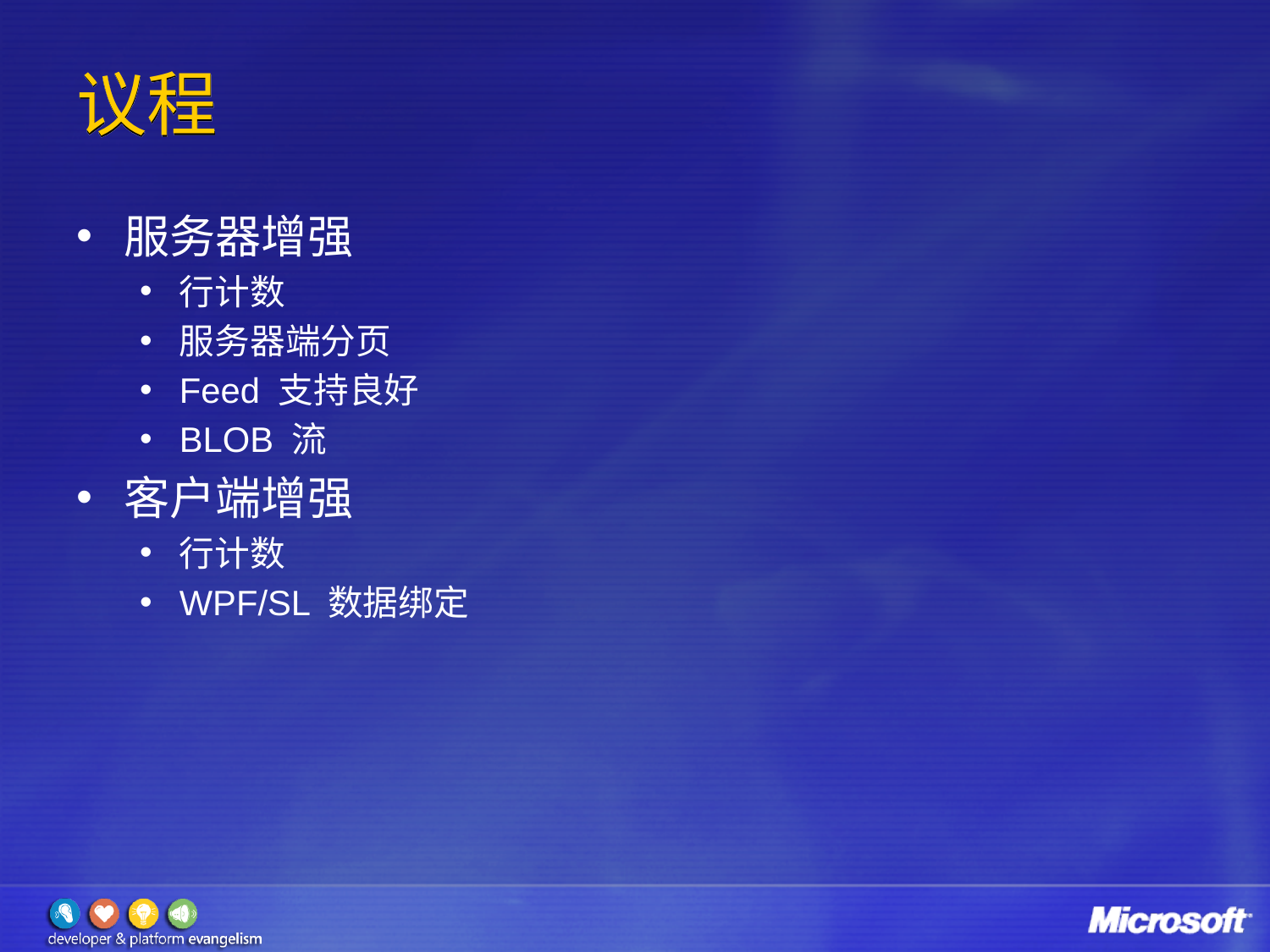

# 议程
服务器增强
行计数
服务器端分页
Feed 支持良好
BLOB 流
客户端增强
行计数
WPF/SL 数据绑定